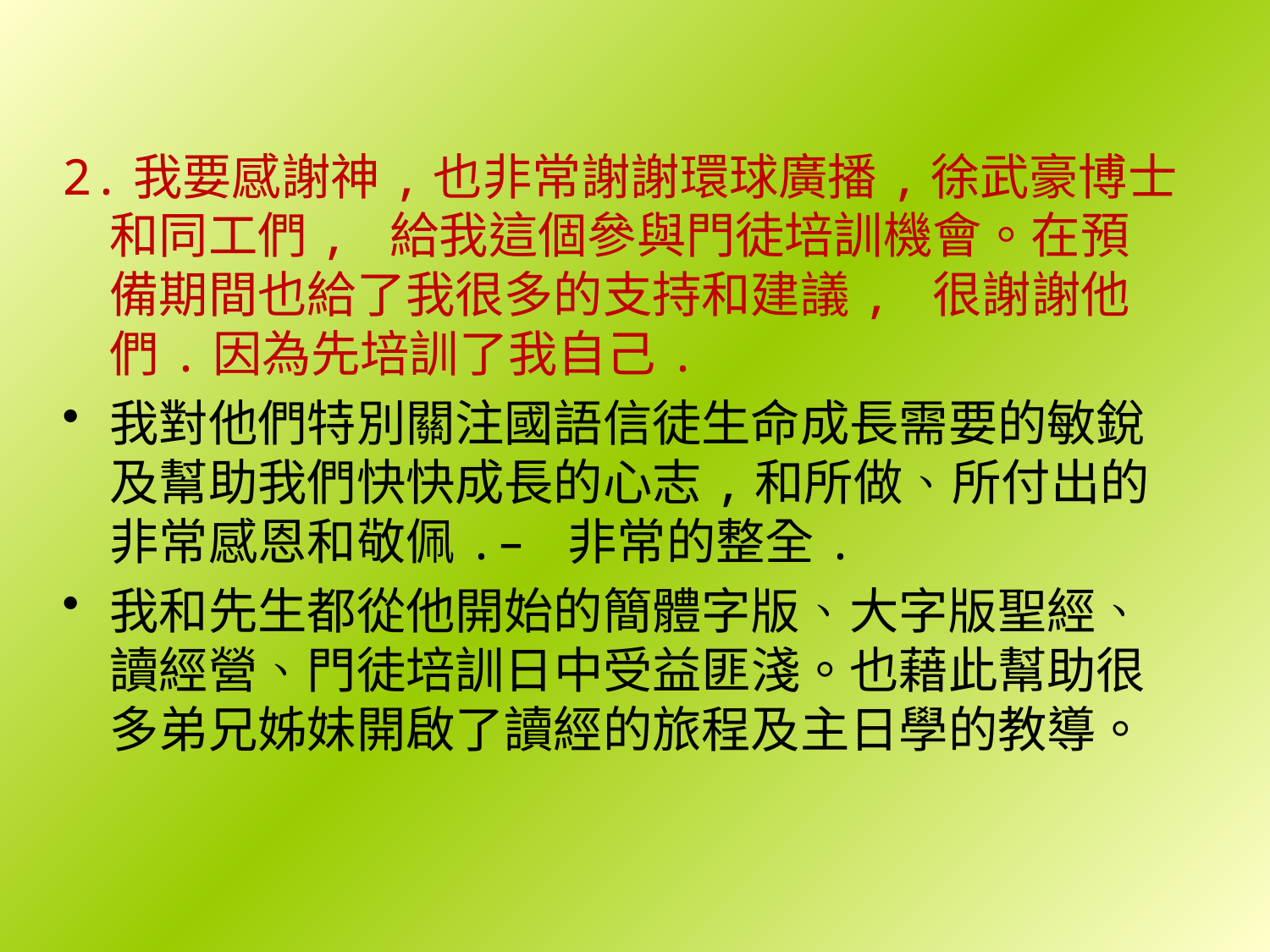

2.我要感謝神,也非常謝謝環球廣播,徐武豪博士和同工們, 給我這個參與門徒培訓機會。在預備期間也給了我很多的支持和建議, 很謝謝他們.因為先培訓了我自己.
我對他們特別關注國語信徒生命成長需要的敏銳及幫助我們快快成長的心志,和所做、所付出的非常感恩和敬佩.– 非常的整全.
我和先生都從他開始的簡體字版、大字版聖經、讀經營、門徒培訓日中受益匪淺。也藉此幫助很多弟兄姊妹開啟了讀經的旅程及主日學的教導。